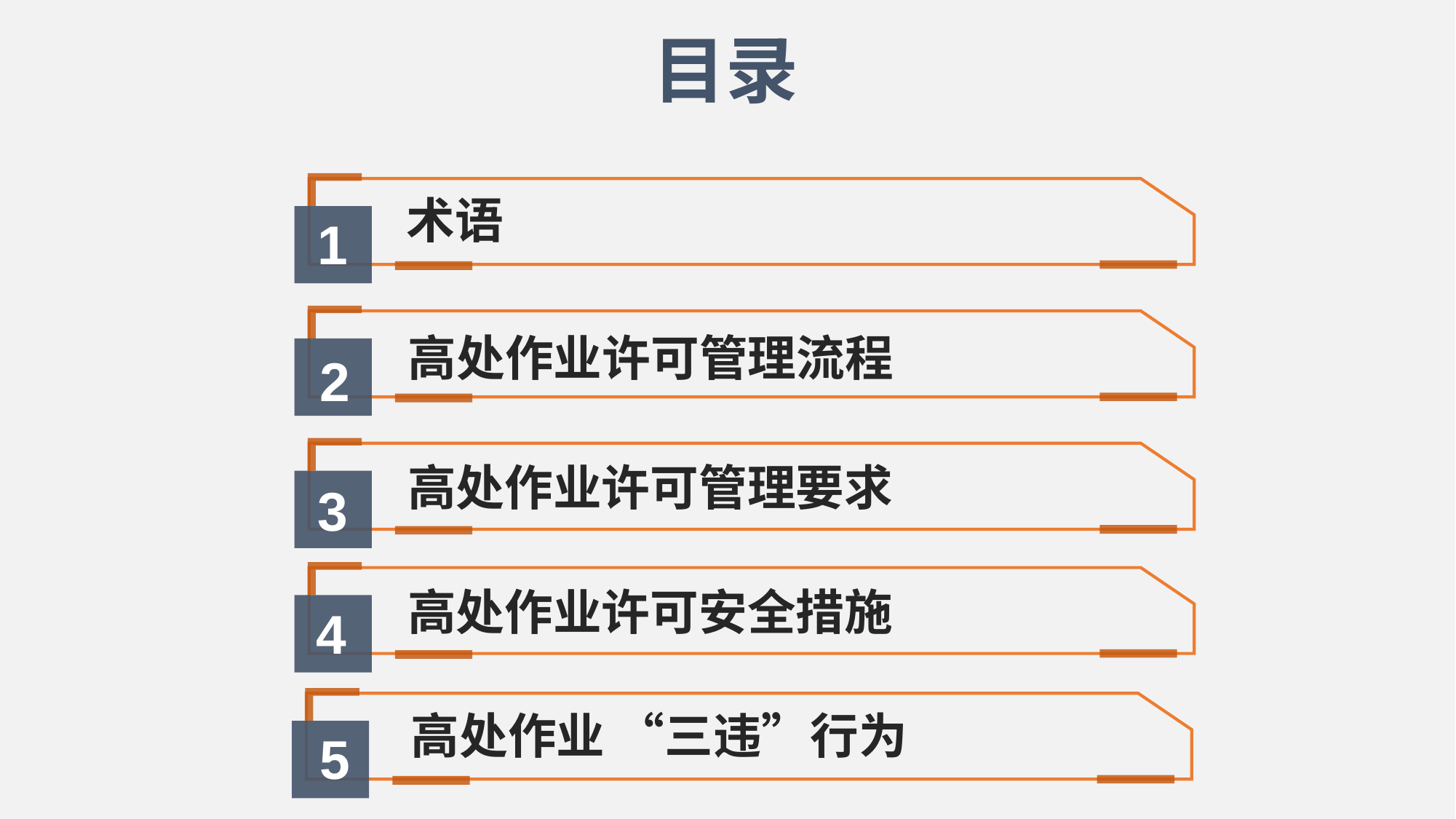

目录

术语
1

高处作业许可管理流程

2

高处作业许可管理要求

3

高处作业许可安全措施
4

高处作业 “三违”行为
5